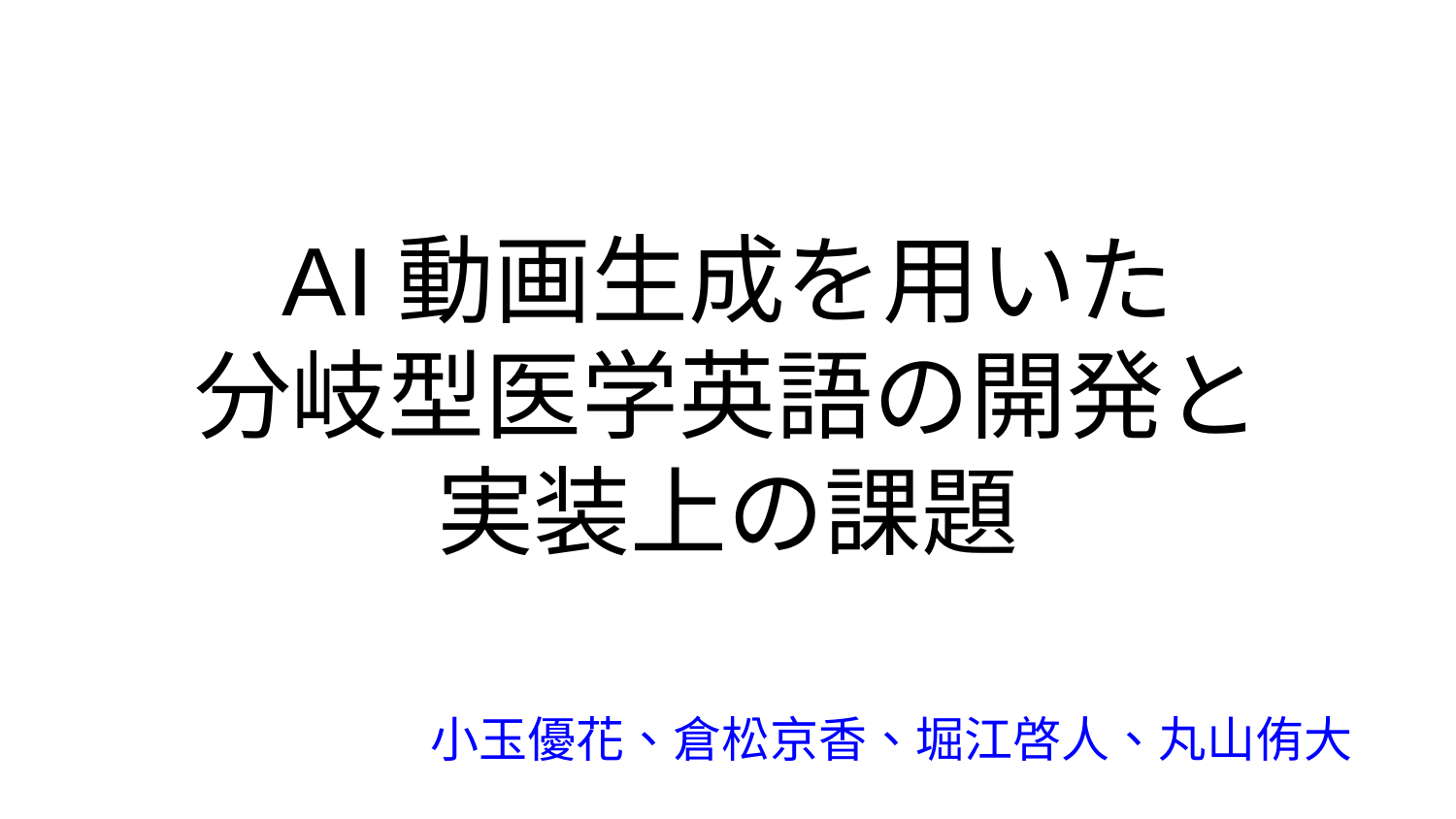

# AI動画生成を用いた 分岐型医学英語の開発と 実装上の課題
小玉優花、倉松京香、堀江啓人、丸山侑大